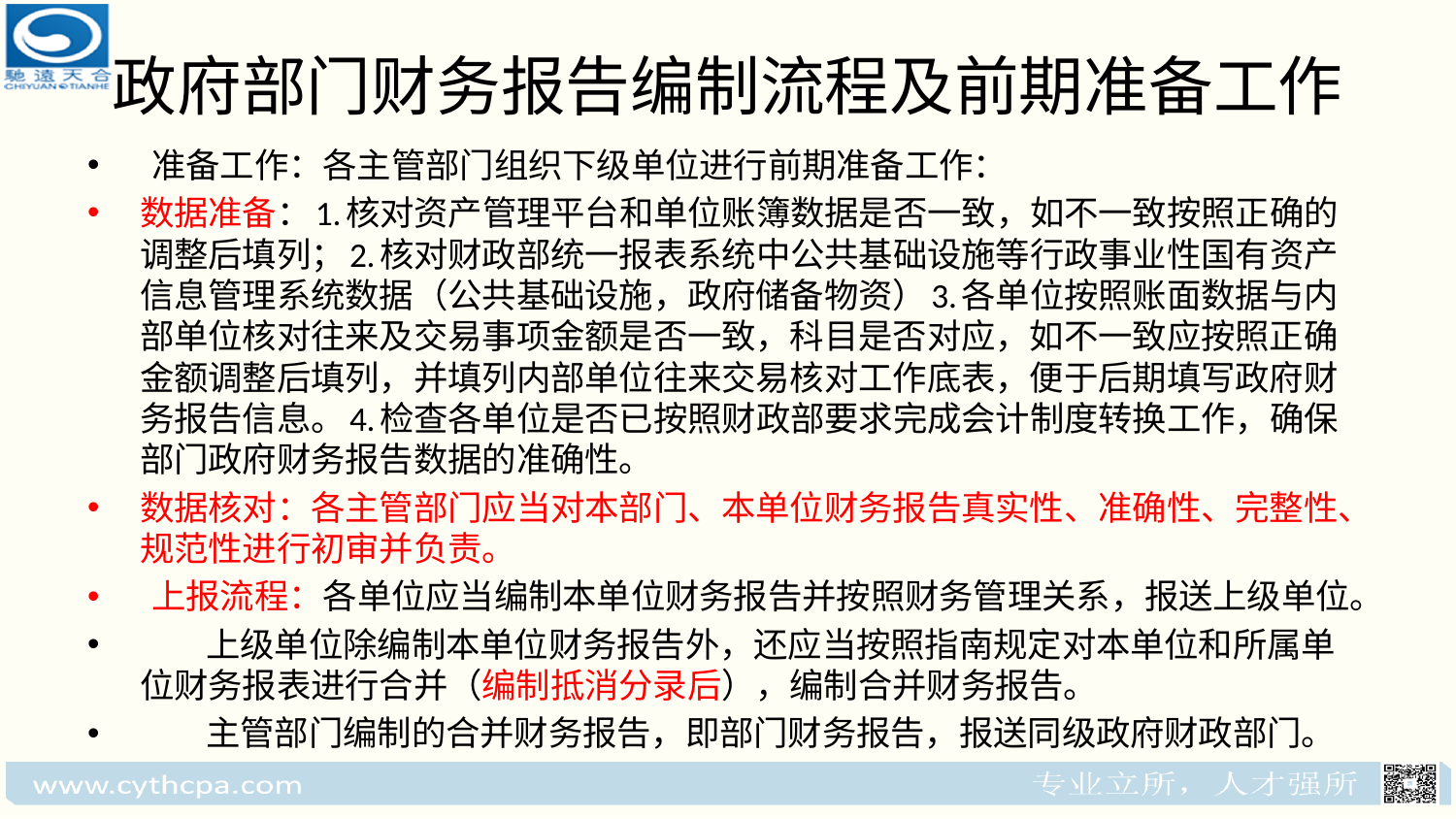

# 政府部门财务报告编制流程及前期准备工作
 准备工作：各主管部门组织下级单位进行前期准备工作：
数据准备：1.核对资产管理平台和单位账簿数据是否一致，如不一致按照正确的调整后填列；2.核对财政部统一报表系统中公共基础设施等行政事业性国有资产信息管理系统数据（公共基础设施，政府储备物资）3.各单位按照账面数据与内部单位核对往来及交易事项金额是否一致，科目是否对应，如不一致应按照正确金额调整后填列，并填列内部单位往来交易核对工作底表，便于后期填写政府财务报告信息。4.检查各单位是否已按照财政部要求完成会计制度转换工作，确保部门政府财务报告数据的准确性。
数据核对：各主管部门应当对本部门、本单位财务报告真实性、准确性、完整性、规范性进行初审并负责。
 上报流程：各单位应当编制本单位财务报告并按照财务管理关系，报送上级单位。
        上级单位除编制本单位财务报告外，还应当按照指南规定对本单位和所属单位财务报表进行合并（编制抵消分录后），编制合并财务报告。
        主管部门编制的合并财务报告，即部门财务报告，报送同级政府财政部门。